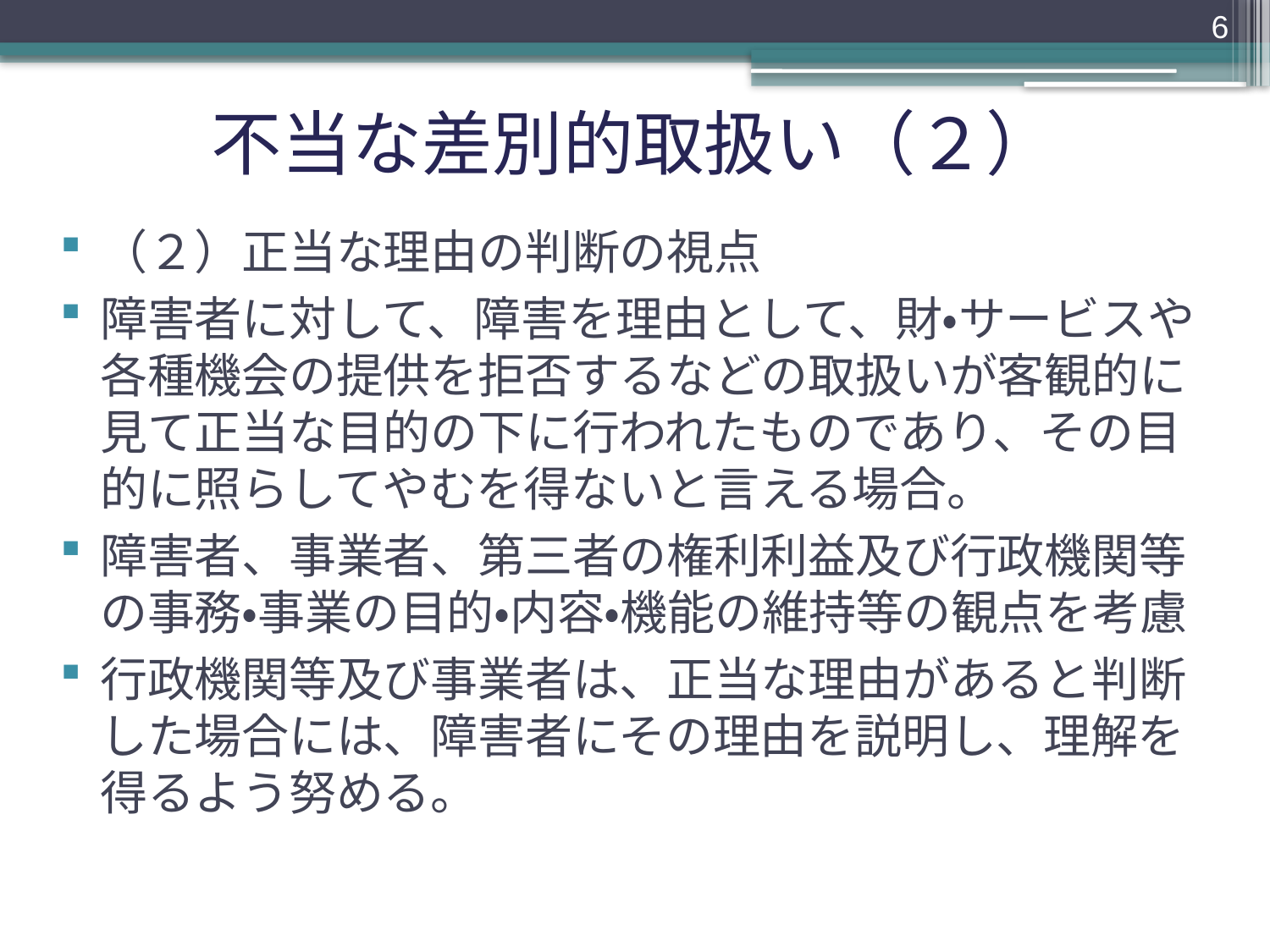

6
# 不当な差別的取扱い（２）
（２）正当な理由の判断の視点
障害者に対して、障害を理由として、財・サービスや各種機会の提供を拒否するなどの取扱いが客観的に見て正当な目的の下に行われたものであり、その目的に照らしてやむを得ないと言える場合。
障害者、事業者、第三者の権利利益及び行政機関等の事務・事業の目的・内容・機能の維持等の観点を考慮
行政機関等及び事業者は、正当な理由があると判断した場合には、障害者にその理由を説明し、理解を得るよう努める。